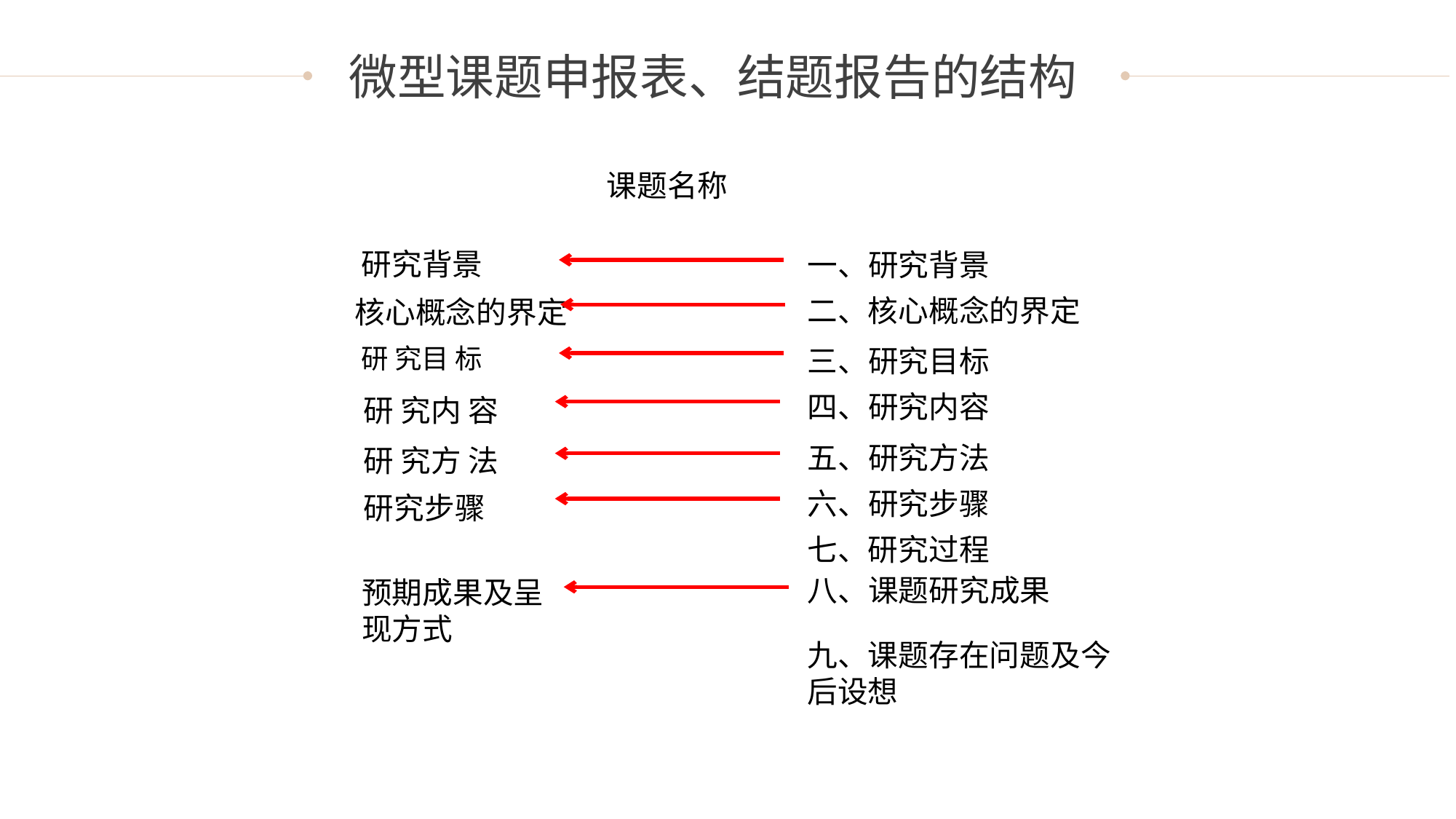

微型课题申报表、结题报告的结构
课题名称
研究背景
核心概念的界定
研 究目 标
研 究内 容
研 究方 法
研究步骤
预期成果及呈现方式
一、研究背景
二、核心概念的界定
三、研究目标
四、研究内容
五、研究方法
六、研究步骤
七、研究过程
八、课题研究成果
九、课题存在问题及今后设想